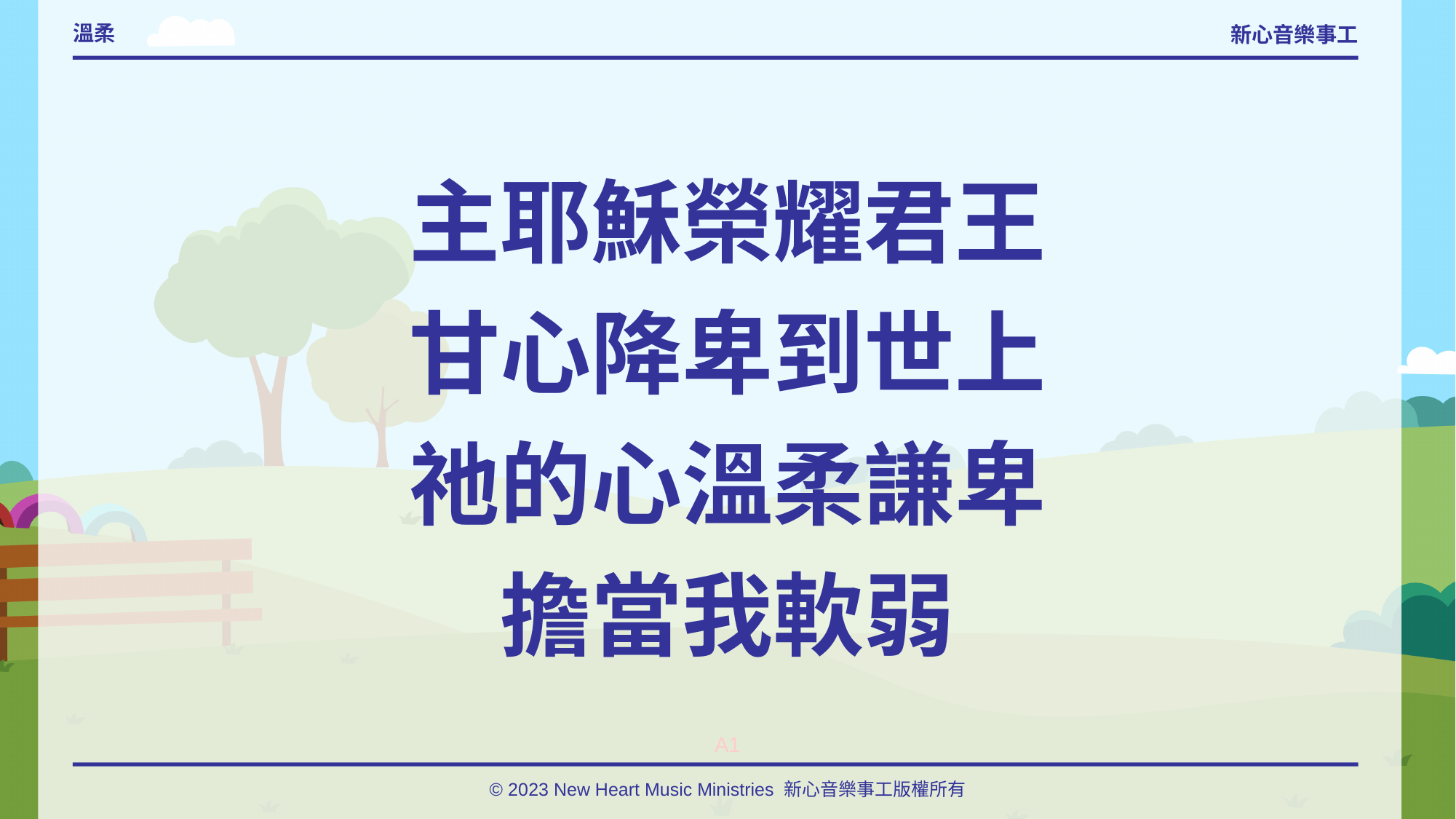

# 溫柔
主耶穌榮耀君王
甘心降卑到世上
祂的心溫柔謙卑
擔當我軟弱
A1
© 2023 New Heart Music Ministries 新心音樂事工版權所有